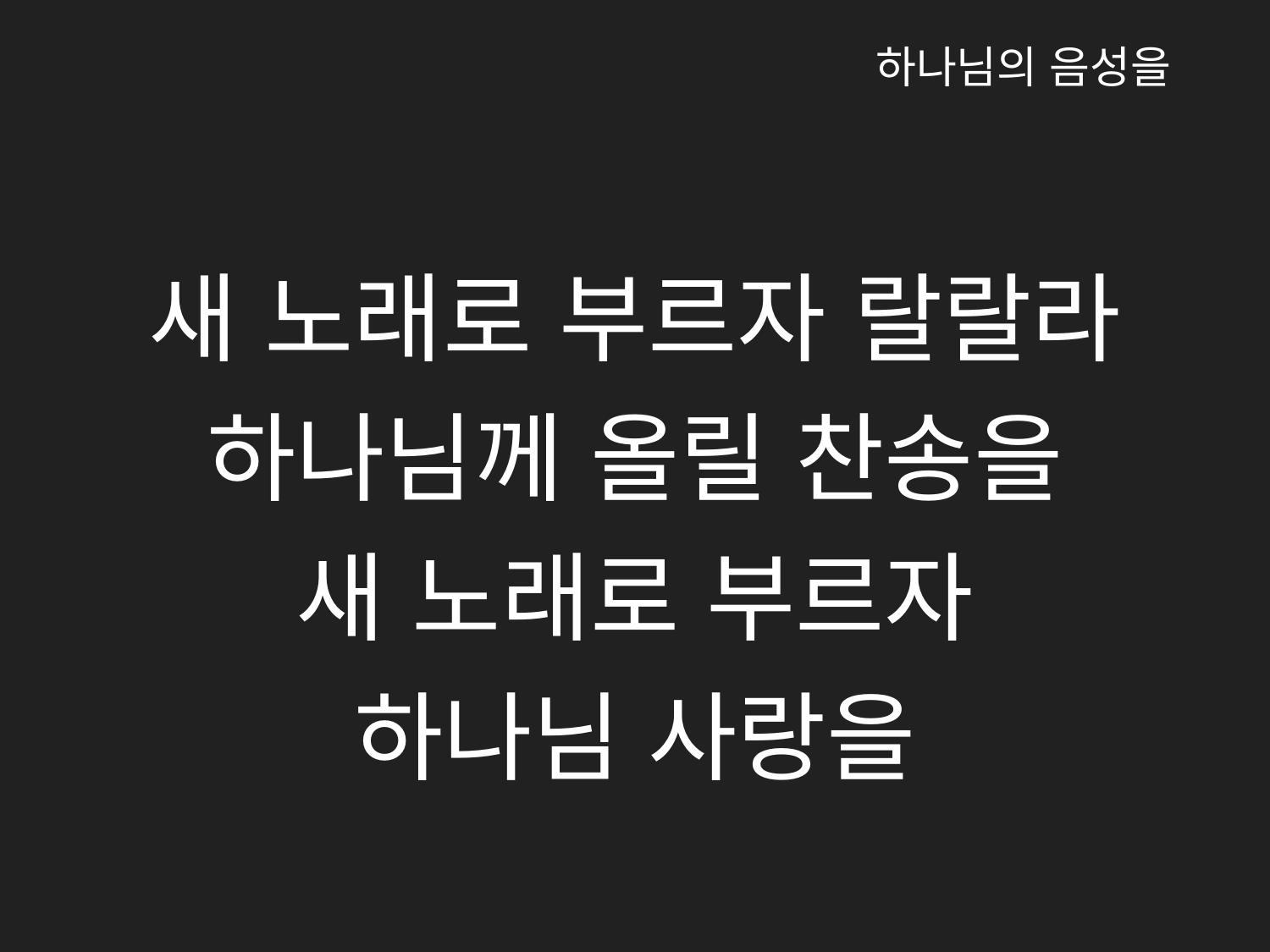

하나님의 음성을
새 노래로 부르자 랄랄라
하나님께 올릴 찬송을
새 노래로 부르자
하나님 사랑을